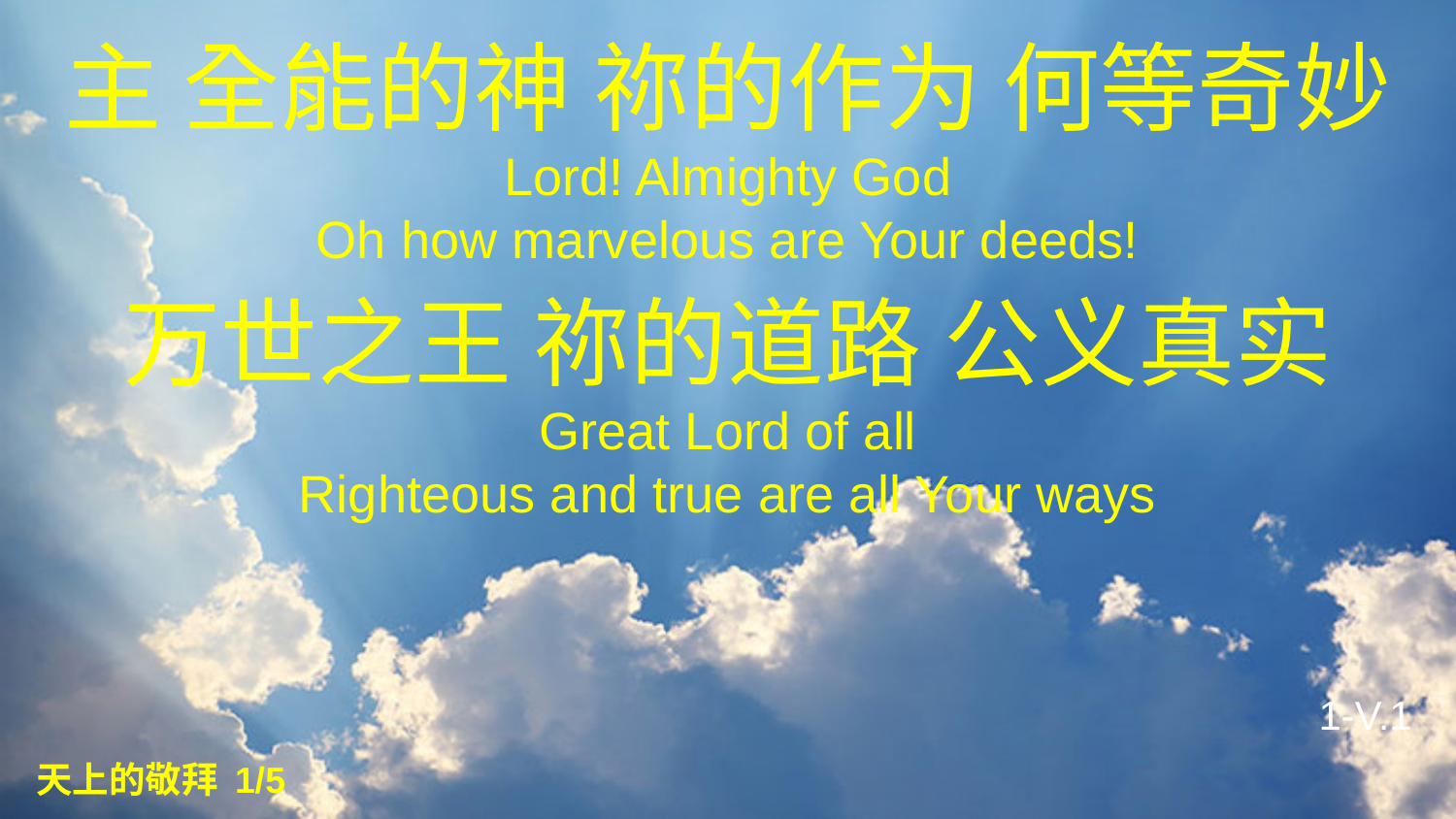

主 全能的神 祢的作为 何等奇妙
Lord! Almighty God
Oh how marvelous are Your deeds!
万世之王 祢的道路 公义真实
Great Lord of all
Righteous and true are all Your ways

1-V.1

天上的敬拜 1/5